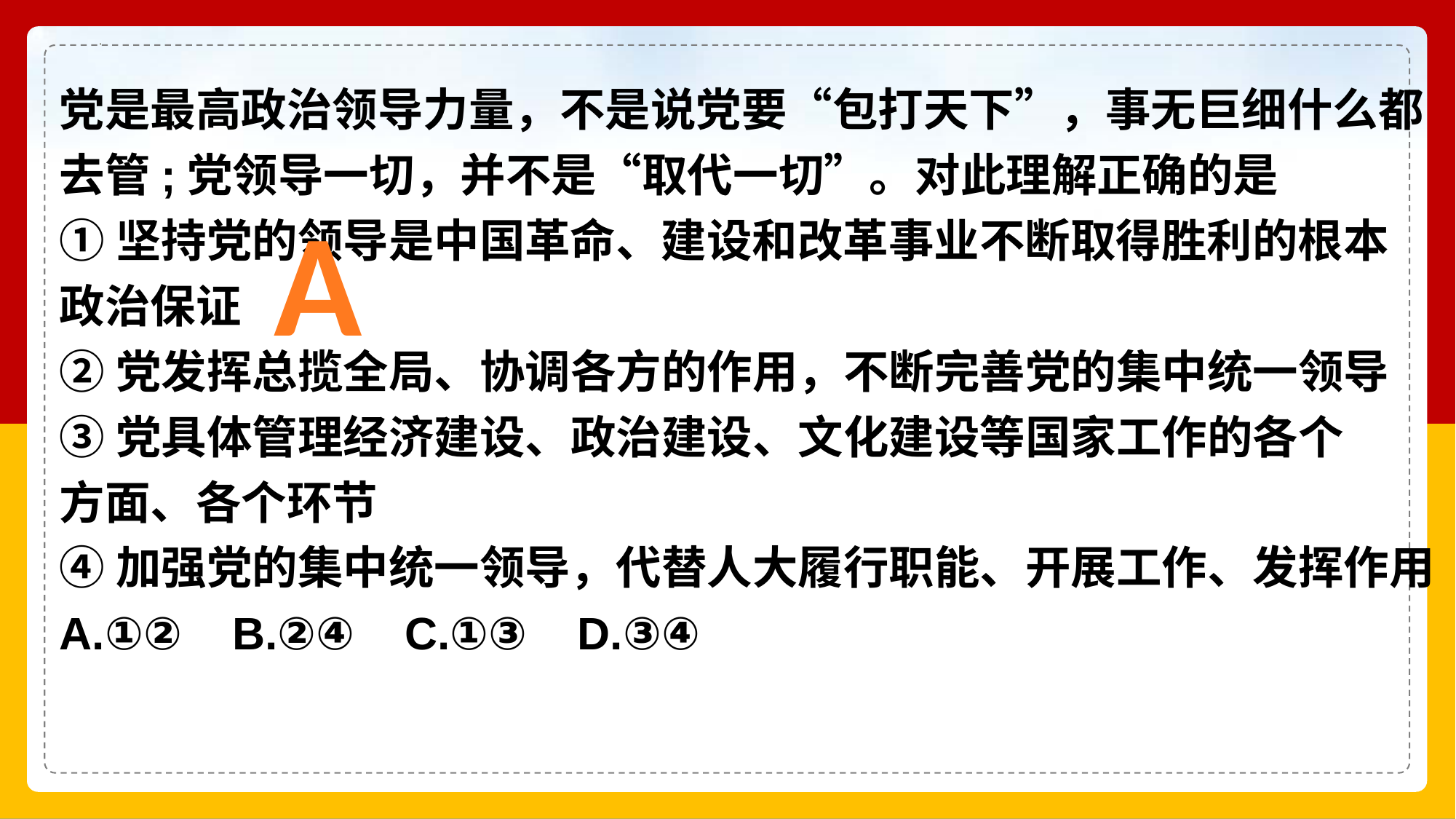

党是最高政治领导力量，不是说党要“包打天下”，事无巨细什么都去管;党领导一切，并不是“取代一切”。对此理解正确的是
①坚持党的领导是中国革命、建设和改革事业不断取得胜利的根本
政治保证
②党发挥总揽全局、协调各方的作用，不断完善党的集中统一领导
③党具体管理经济建设、政治建设、文化建设等国家工作的各个
方面、各个环节
④加强党的集中统一领导，代替人大履行职能、开展工作、发挥作用
A.①②    B.②④    C.①③    D.③④
A